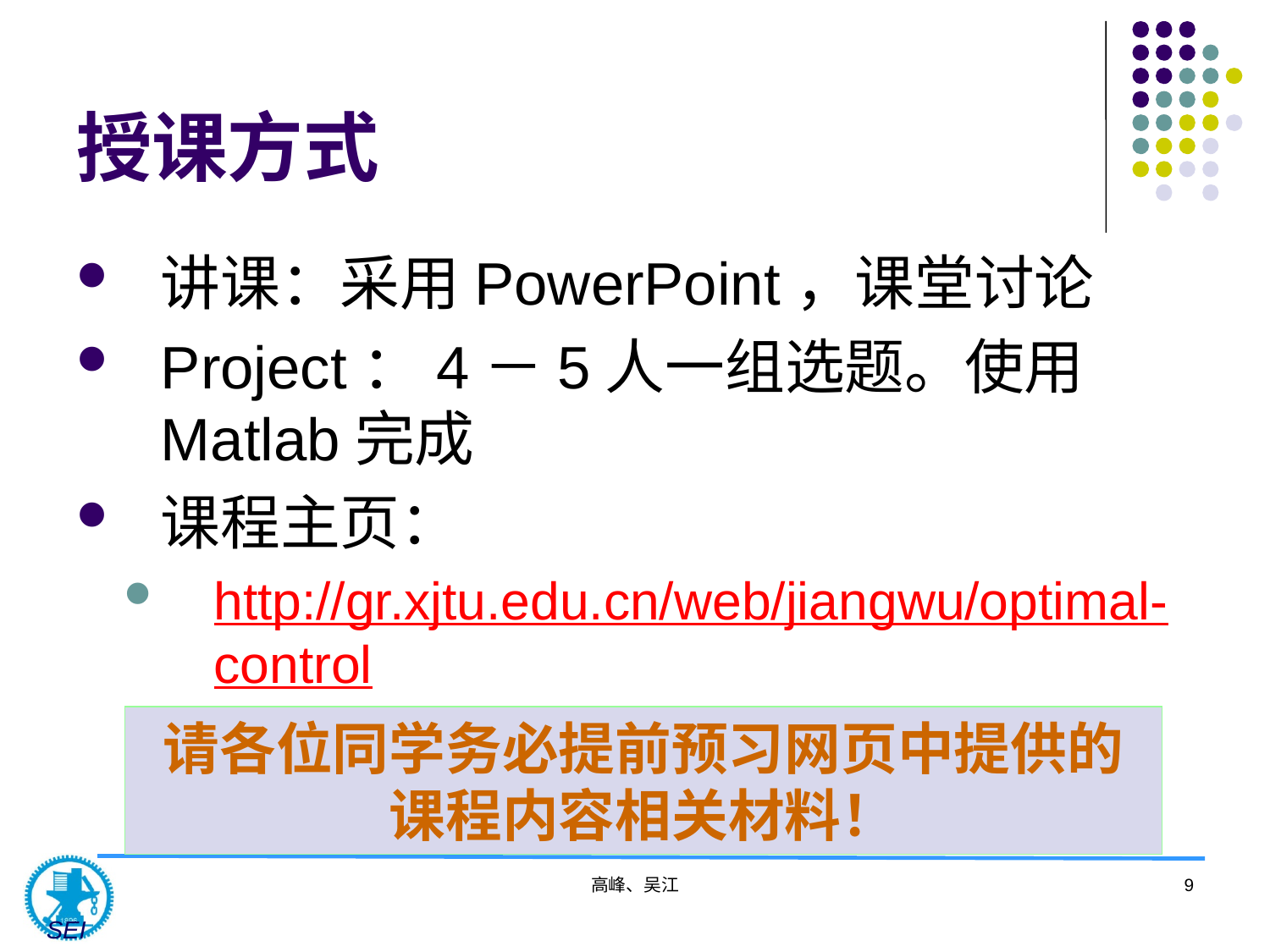

# 授课方式

讲课：采用PowerPoint，课堂讨论
Project：4－5人一组选题。使用Matlab完成
课程主页：
http://gr.xjtu.edu.cn/web/jiangwu/optimal-control
请各位同学务必提前预习网页中提供的课程内容相关材料！
高峰、吴江
9